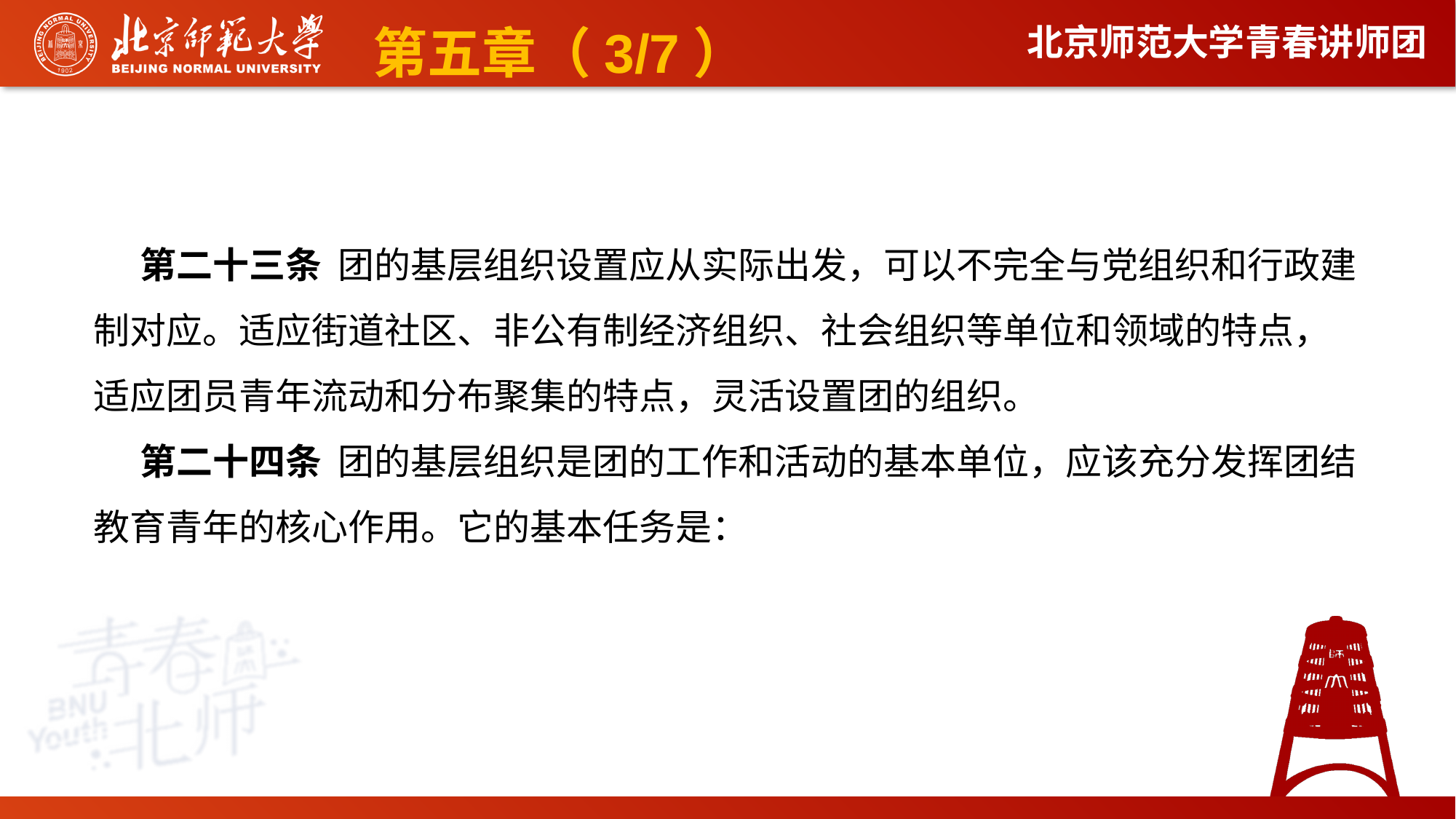

第五章（3/7）

第二十三条  团的基层组织设置应从实际出发，可以不完全与党组织和行政建制对应。适应街道社区、非公有制经济组织、社会组织等单位和领域的特点，适应团员青年流动和分布聚集的特点，灵活设置团的组织。
第二十四条  团的基层组织是团的工作和活动的基本单位，应该充分发挥团结教育青年的核心作用。它的基本任务是：